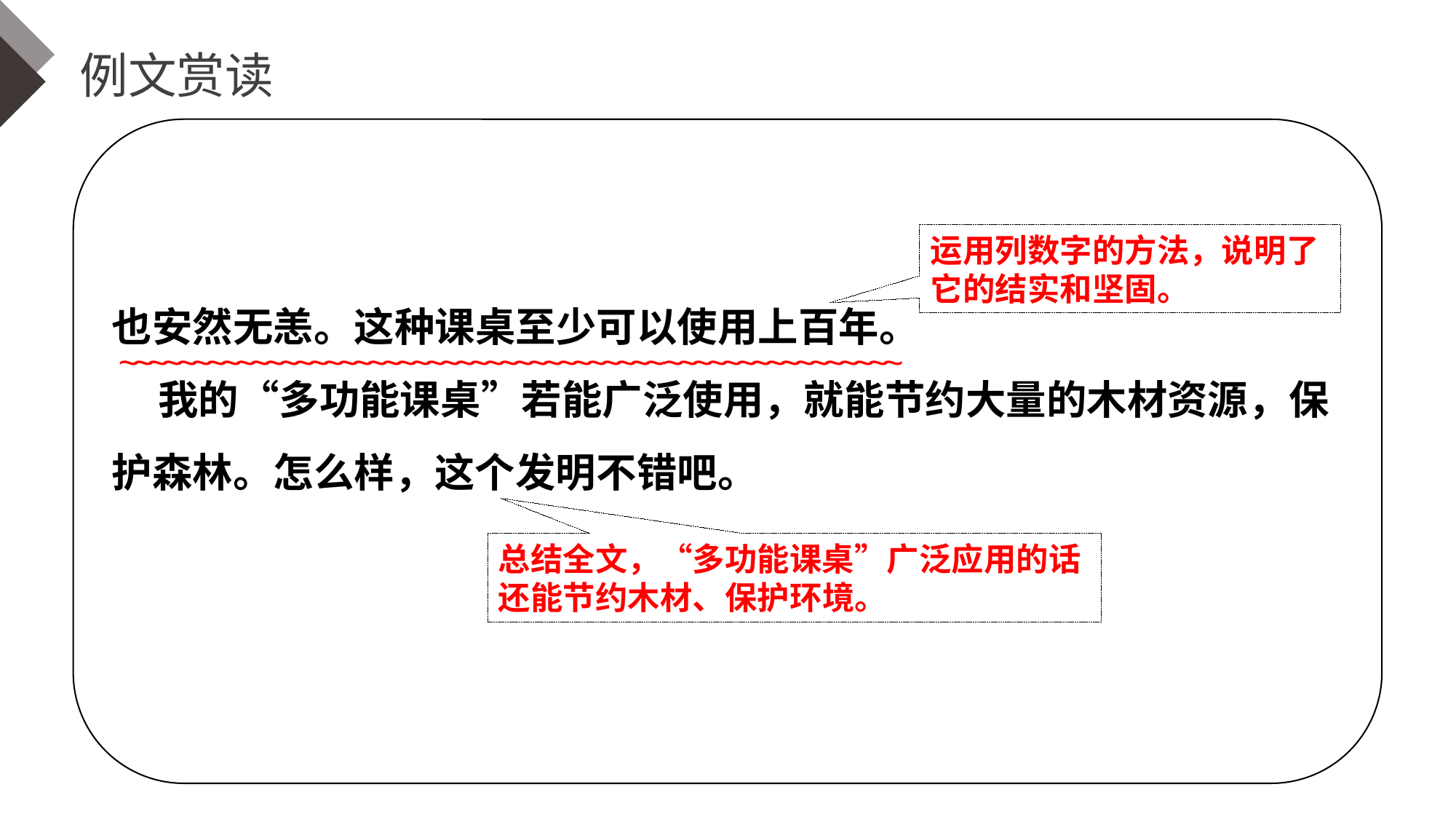

例文赏读
运用列数字的方法，说明了它的结实和坚固。
也安然无恙。这种课桌至少可以使用上百年。
    我的“多功能课桌”若能广泛使用，就能节约大量的木材资源，保护森林。怎么样，这个发明不错吧。

~~~~~~~~~~~~~~~~~~~~~~~~~~~~~~~~~~~~~ ~~~~~~~~~~~~~~~~

总结全文，“多功能课桌”广泛应用的话还能节约木材、保护环境。